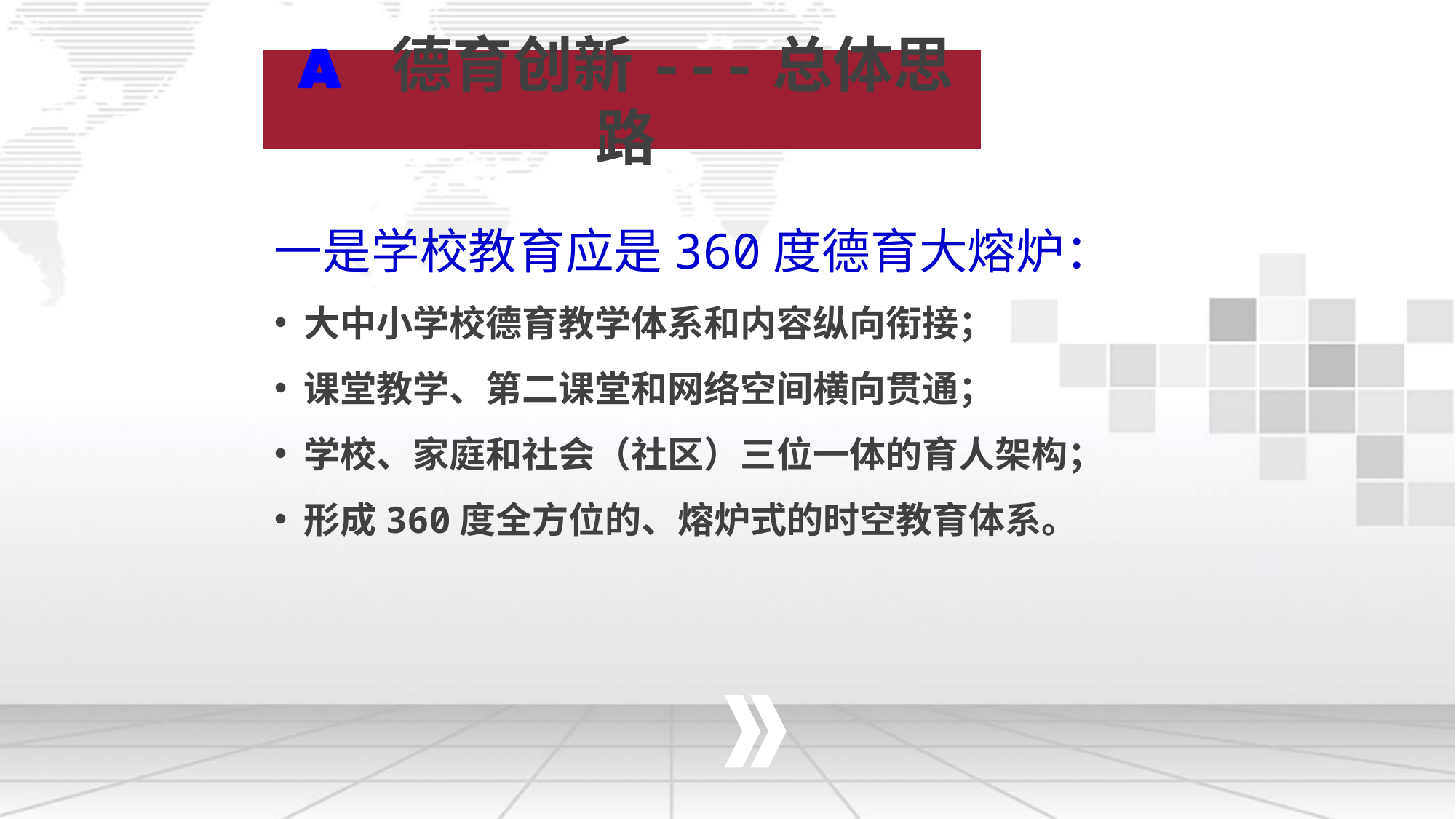

A 德育创新---总体思路
一是学校教育应是360度德育大熔炉：
 大中小学校德育教学体系和内容纵向衔接；
 课堂教学、第二课堂和网络空间横向贯通；
 学校、家庭和社会（社区）三位一体的育人架构；
 形成360度全方位的、熔炉式的时空教育体系。